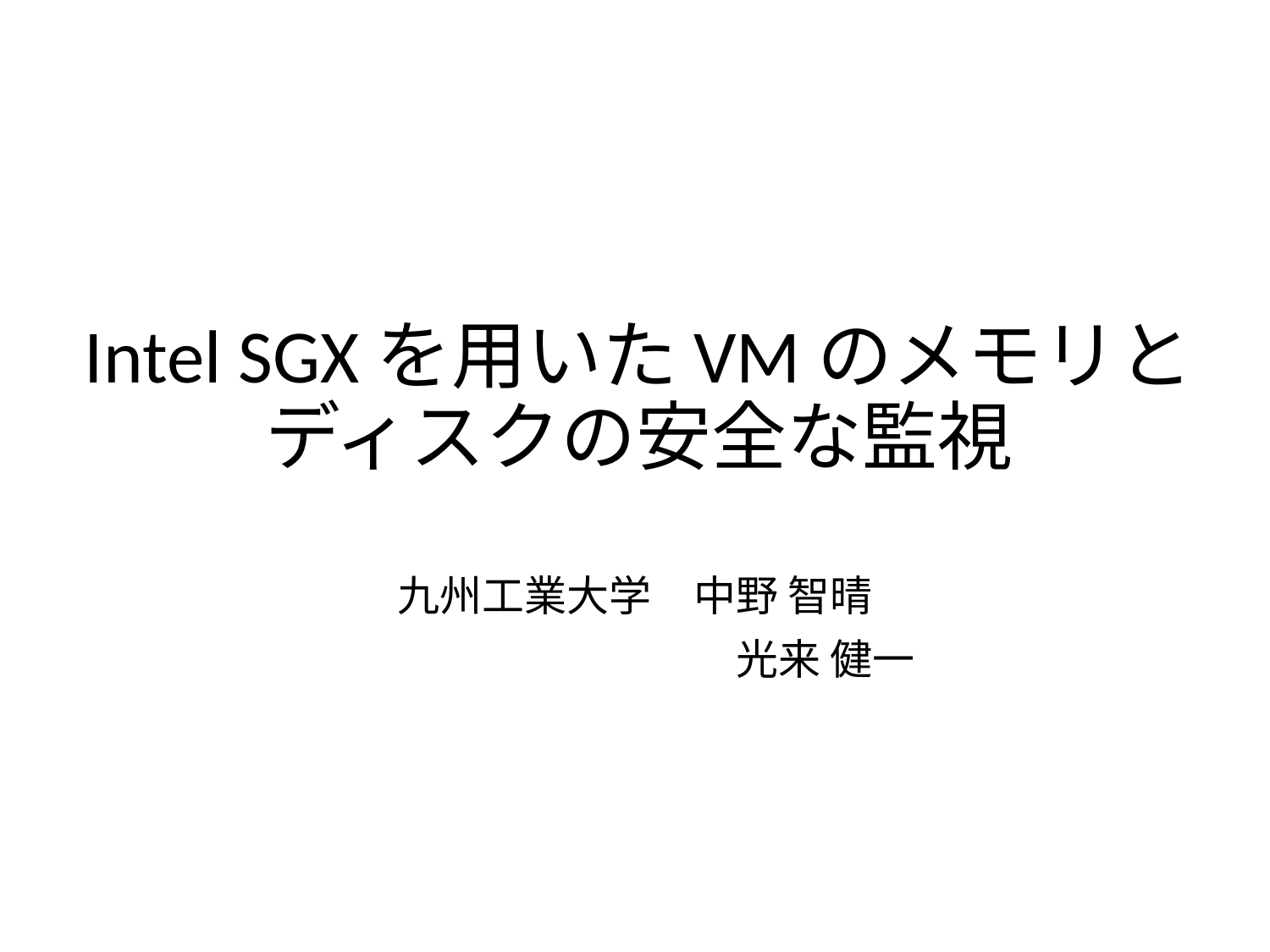

# Intel SGXを用いたVMのメモリと ディスクの安全な監視

九州工業大学　中野 智晴
　　　　　　　　　　光来 健一